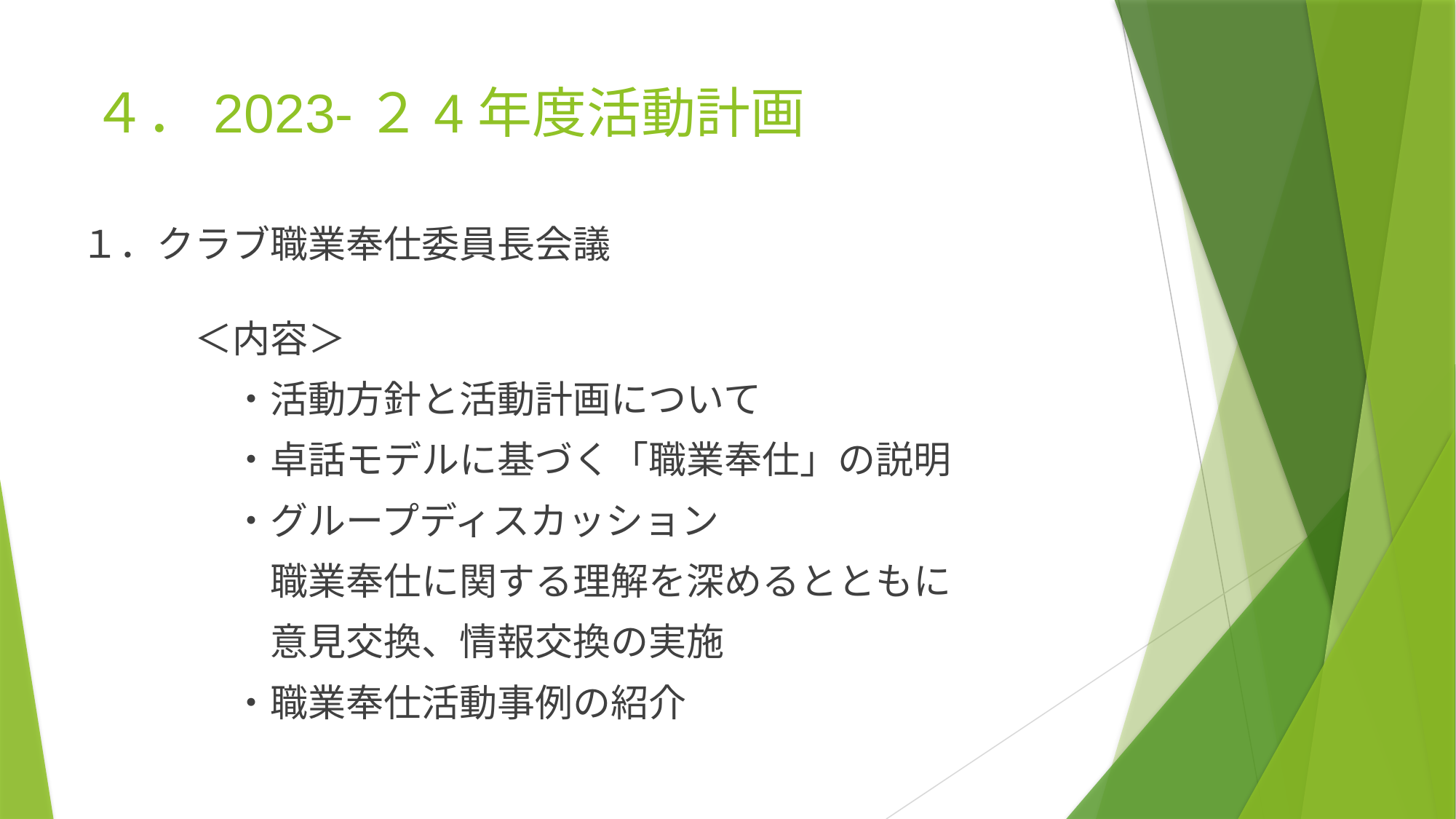

# ４．2023-２4年度活動計画

１．クラブ職業奉仕委員長会議

　　　＜内容＞
　　　　・活動方針と活動計画について
　　　　・卓話モデルに基づく「職業奉仕」の説明
　　　　・グループディスカッション
　　　　　職業奉仕に関する理解を深めるとともに
　　　　　意見交換、情報交換の実施
　　　　・職業奉仕活動事例の紹介